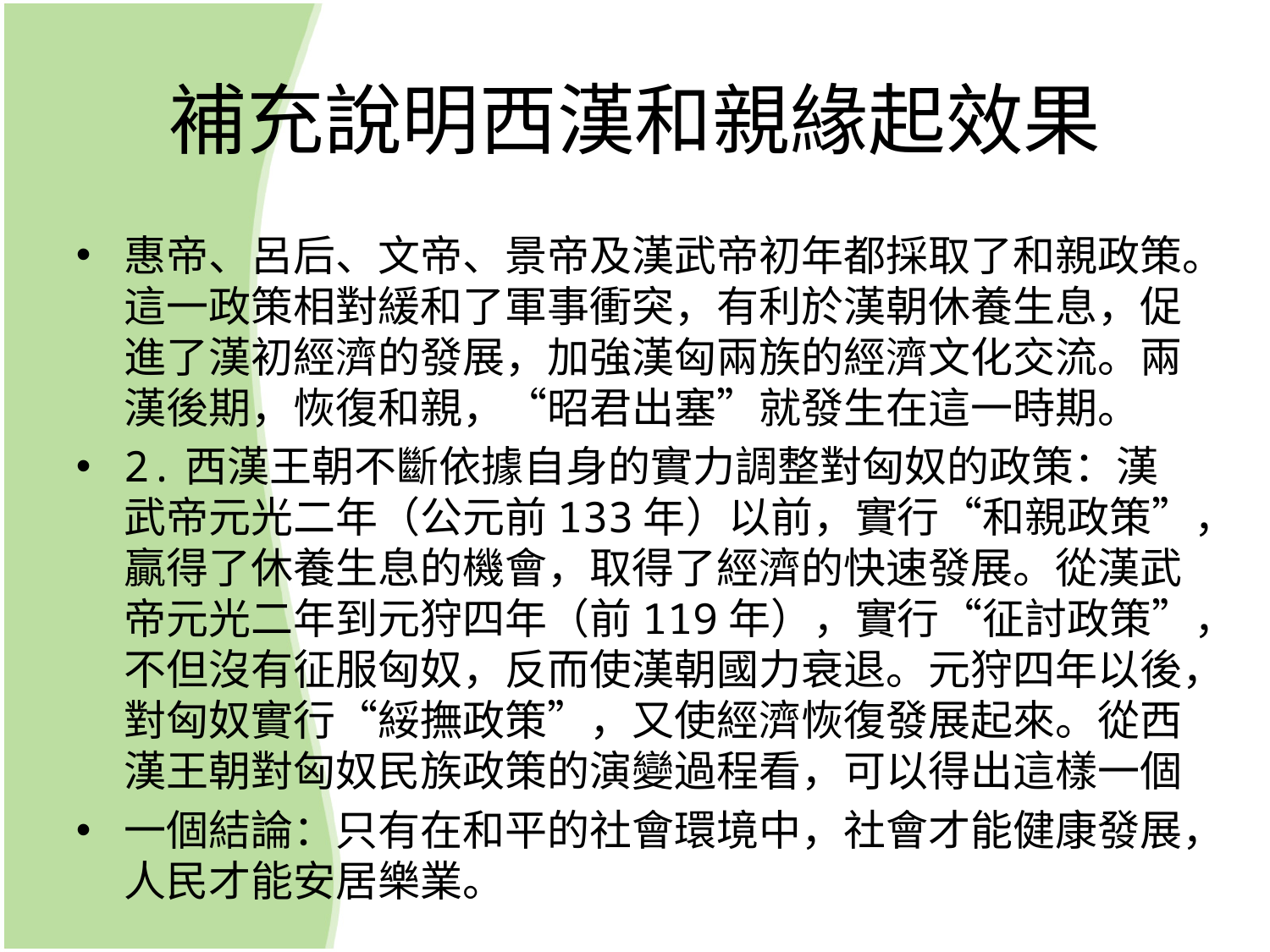

# 補充說明西漢和親緣起效果
惠帝、呂后、文帝、景帝及漢武帝初年都採取了和親政策。這一政策相對緩和了軍事衝突，有利於漢朝休養生息，促進了漢初經濟的發展，加強漢匈兩族的經濟文化交流。兩漢後期，恢復和親，“昭君出塞”就發生在這一時期。
2.西漢王朝不斷依據自身的實力調整對匈奴的政策：漢武帝元光二年（公元前133年）以前，實行“和親政策”，贏得了休養生息的機會，取得了經濟的快速發展。從漢武帝元光二年到元狩四年（前119年），實行“征討政策”，不但沒有征服匈奴，反而使漢朝國力衰退。元狩四年以後，對匈奴實行“綏撫政策”，又使經濟恢復發展起來。從西漢王朝對匈奴民族政策的演變過程看，可以得出這樣一個
一個結論：只有在和平的社會環境中，社會才能健康發展，人民才能安居樂業。